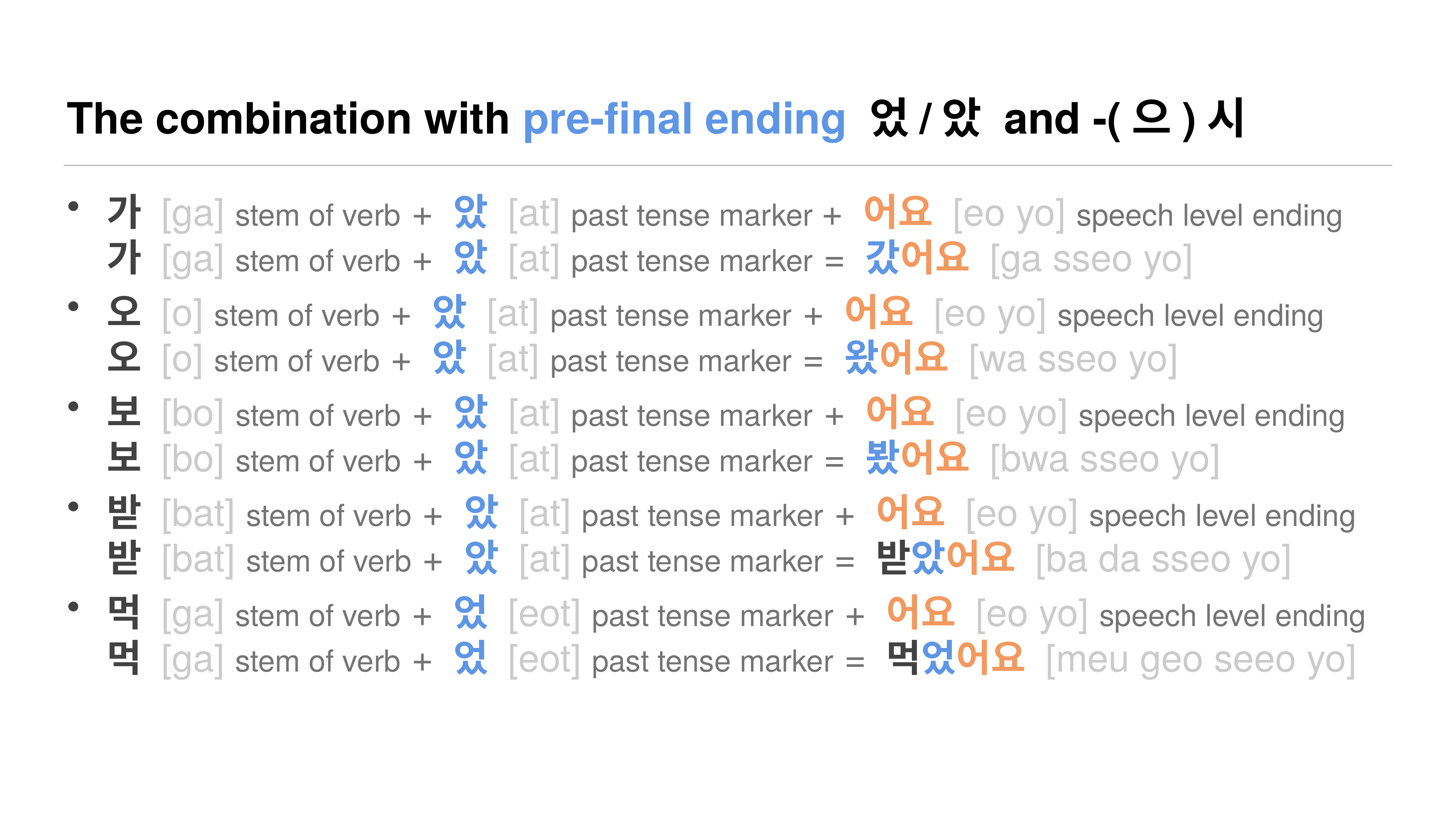

# The combination with pre-final ending 었/았 and -(으)시
가 [ga] stem of verb + 았 [at] past tense marker + 어요 [eo yo] speech level ending
가 [ga] stem of verb + 았 [at] past tense marker = 갔어요 [ga sseo yo]
오 [o] stem of verb + 았 [at] past tense marker + 어요 [eo yo] speech level ending
오 [o] stem of verb + 았 [at] past tense marker = 왔어요 [wa sseo yo]
보 [bo] stem of verb + 았 [at] past tense marker + 어요 [eo yo] speech level ending
보 [bo] stem of verb + 았 [at] past tense marker = 봤어요 [bwa sseo yo]
받 [bat] stem of verb + 았 [at] past tense marker + 어요 [eo yo] speech level ending
받 [bat] stem of verb + 았 [at] past tense marker = 받았어요 [ba da sseo yo]
먹 [ga] stem of verb + 었 [eot] past tense marker + 어요 [eo yo] speech level ending
먹 [ga] stem of verb + 었 [eot] past tense marker = 먹었어요 [meu geo seeo yo]